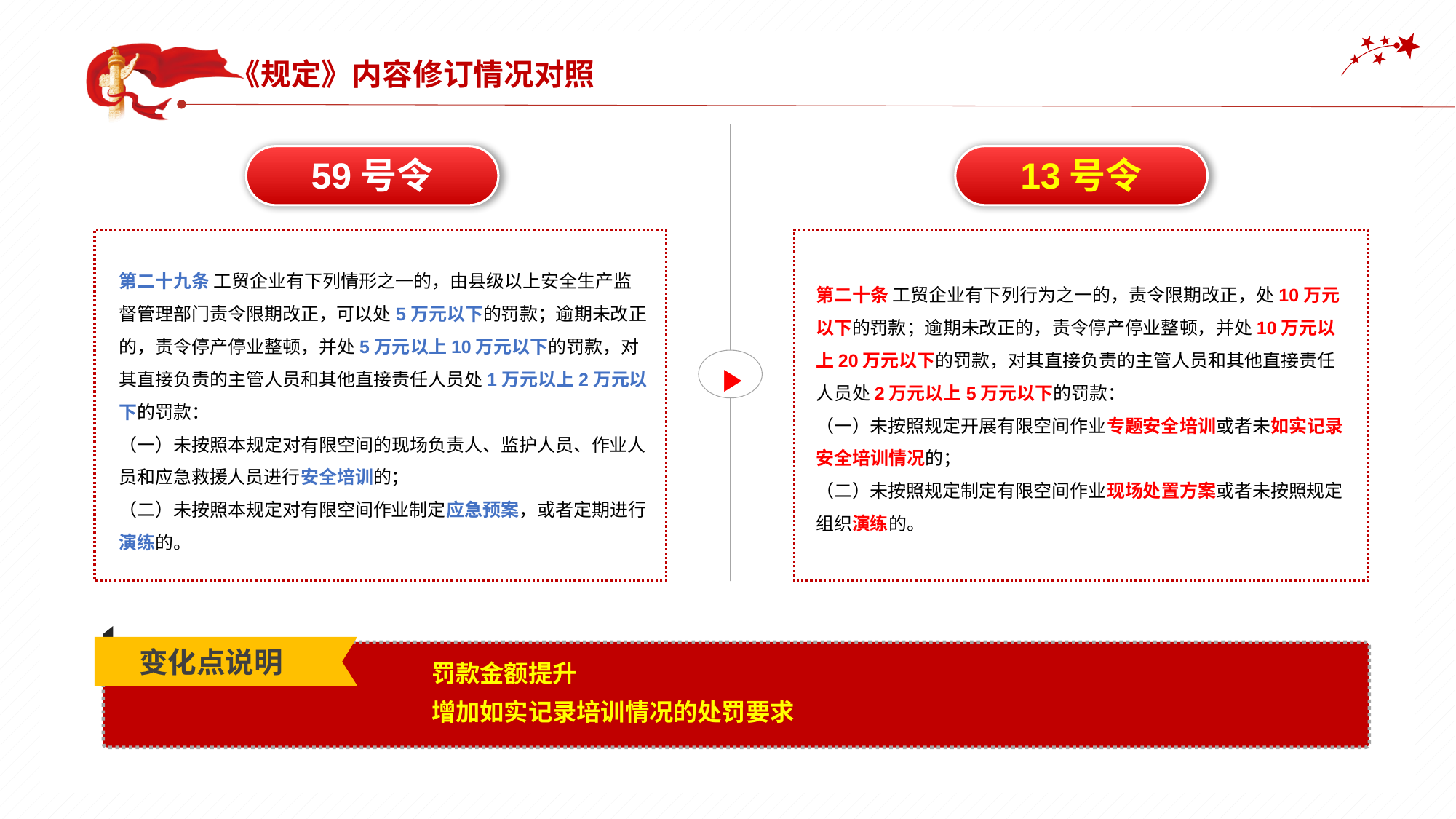

《规定》内容修订情况对照

▶

13号令

59号令

第二十九条 工贸企业有下列情形之一的，由县级以上安全生产监督管理部门责令限期改正，可以处5万元以下的罚款；逾期未改正的，责令停产停业整顿，并处5万元以上10万元以下的罚款，对其直接负责的主管人员和其他直接责任人员处1万元以上2万元以下的罚款：
（一）未按照本规定对有限空间的现场负责人、监护人员、作业人员和应急救援人员进行安全培训的；
（二）未按照本规定对有限空间作业制定应急预案，或者定期进行演练的。
第二十条 工贸企业有下列行为之一的，责令限期改正，处10万元以下的罚款；逾期未改正的，责令停产停业整顿，并处10万元以上20万元以下的罚款，对其直接负责的主管人员和其他直接责任人员处2万元以上5万元以下的罚款：
（一）未按照规定开展有限空间作业专题安全培训或者未如实记录安全培训情况的；
（二）未按照规定制定有限空间作业现场处置方案或者未按照规定组织演练的。

变化点说明

罚款金额提升
增加如实记录培训情况的处罚要求